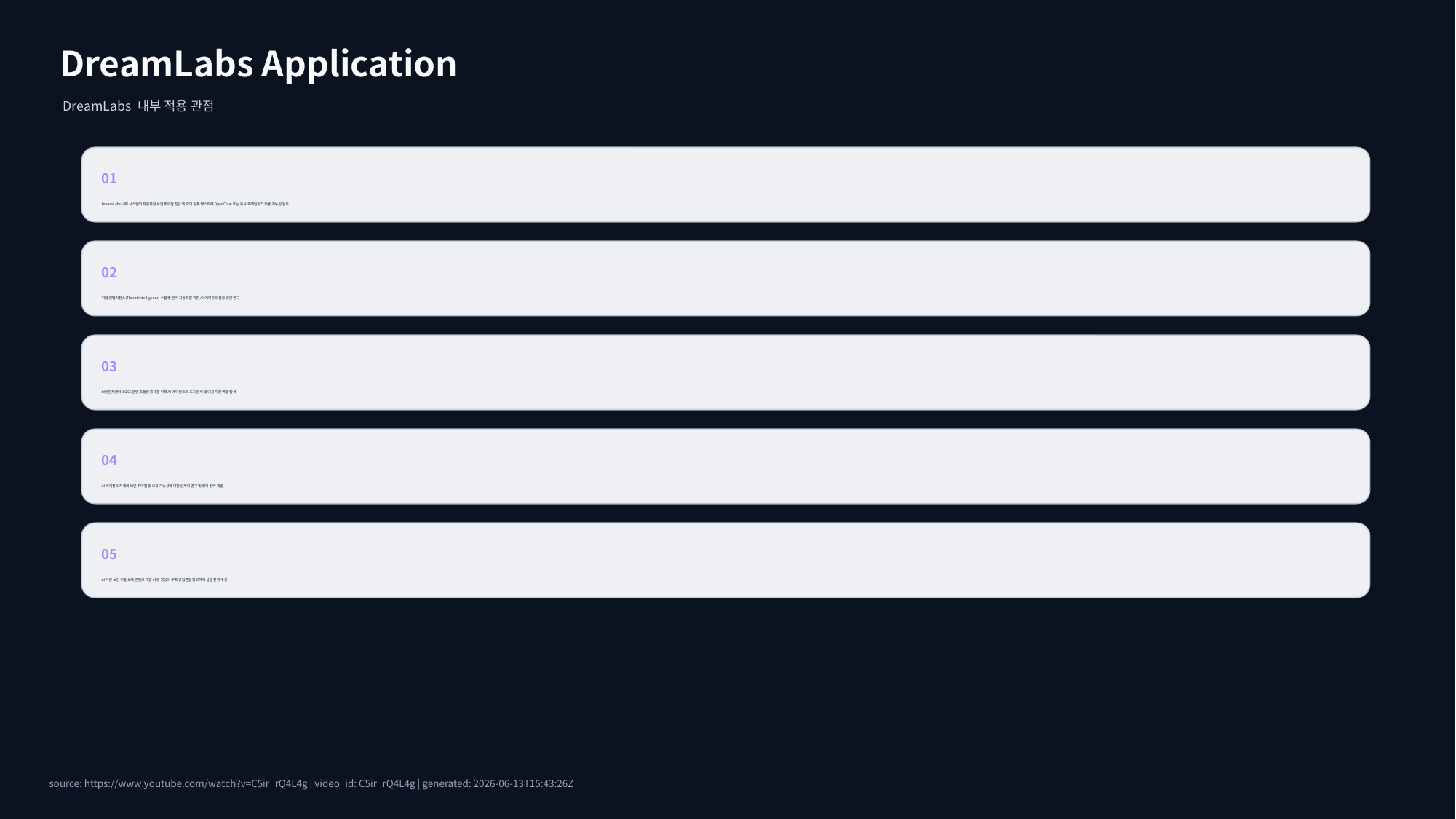

DreamLabs Application
DreamLabs 내부 적용 관점

01
DreamLabs 내부 시스템의 자동화된 보안 취약점 진단 및 모의 침투 테스트에 OpenClaw 또는 유사 프레임워크 적용 가능성 검토

02
위협 인텔리전스(Threat Intelligence) 수집 및 분석 자동화를 위한 AI 에이전트 활용 방안 연구

03
보안관제센터(SOC) 운영 효율성 증대를 위해 AI 에이전트의 초기 분석 및 대응 지원 역할 탐색

04
AI 에이전트 자체의 보안 취약점 및 오용 가능성에 대한 선제적 연구 및 방어 전략 개발

05
AI 기반 보안 기술 교육 콘텐츠 개발 시 본 영상의 구축 방법론을 참고하여 실습 환경 구성
source: https://www.youtube.com/watch?v=C5ir_rQ4L4g | video_id: C5ir_rQ4L4g | generated: 2026-06-13T15:43:26Z